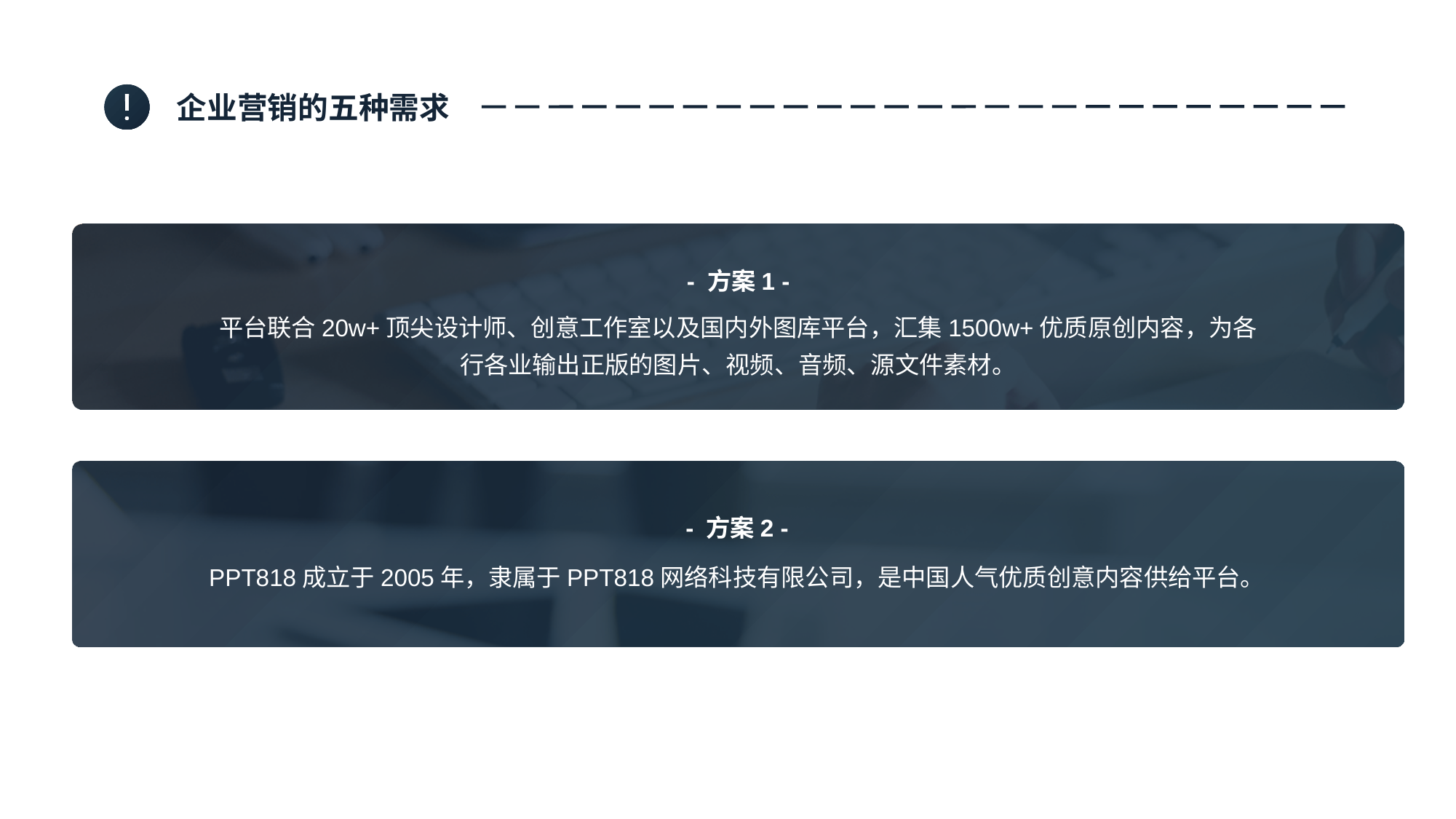

企业营销的五种需求

- 方案1 -
平台联合20w+顶尖设计师、创意工作室以及国内外图库平台，汇集1500w+优质原创内容，为各行各业输出正版的图片、视频、音频、源文件素材。

- 方案2 -
PPT818成立于2005年，隶属于PPT818网络科技有限公司，是中国人气优质创意内容供给平台。